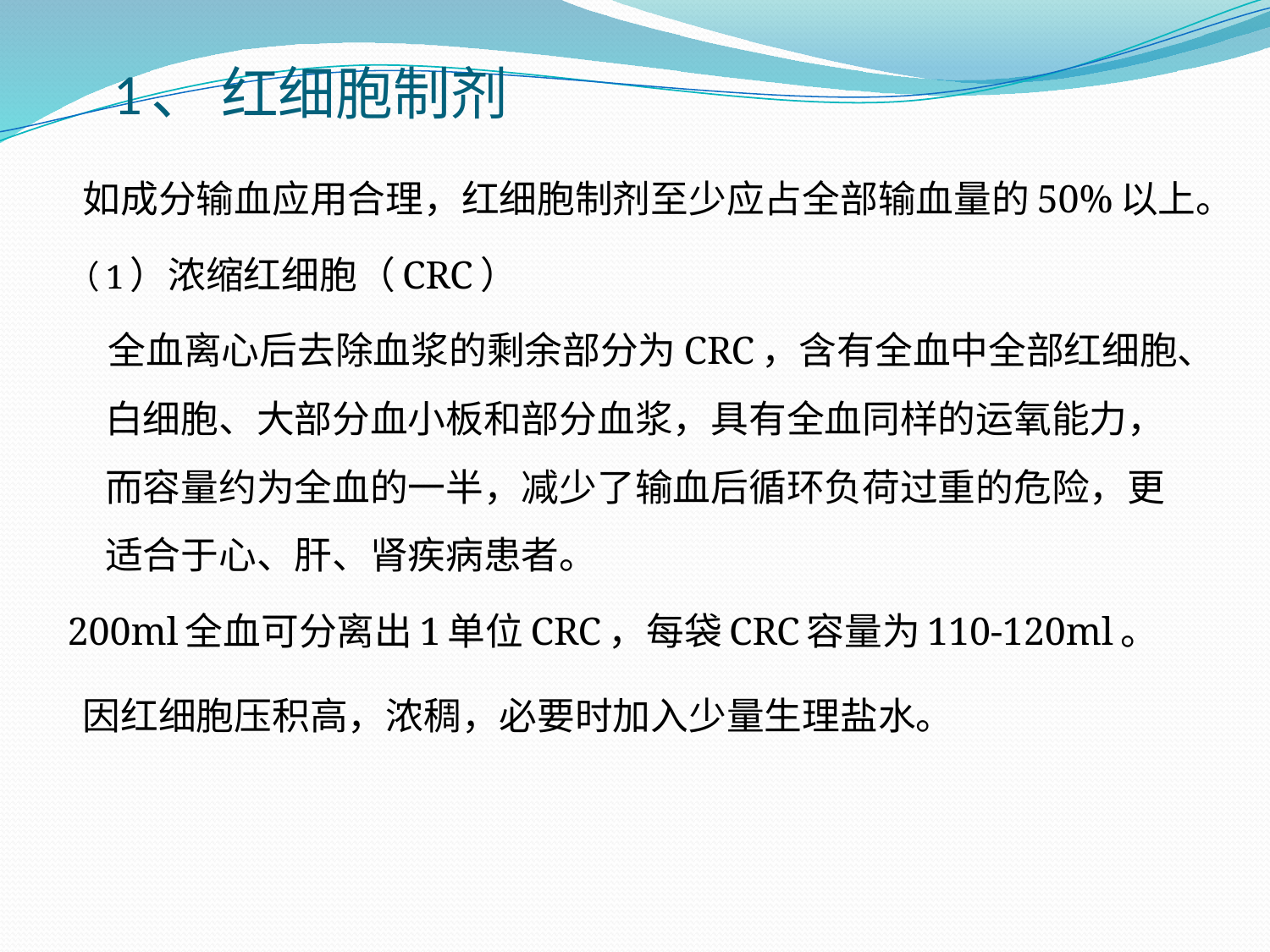

# 1、 红细胞制剂
 如成分输血应用合理，红细胞制剂至少应占全部输血量的50%以上。
（1）浓缩红细胞（CRC）
    全血离心后去除血浆的剩余部分为CRC，含有全血中全部红细胞、白细胞、大部分血小板和部分血浆，具有全血同样的运氧能力，而容量约为全血的一半，减少了输血后循环负荷过重的危险，更适合于心、肝、肾疾病患者。
200ml全血可分离出1单位CRC，每袋CRC容量为110-120ml。
 因红细胞压积高，浓稠，必要时加入少量生理盐水。